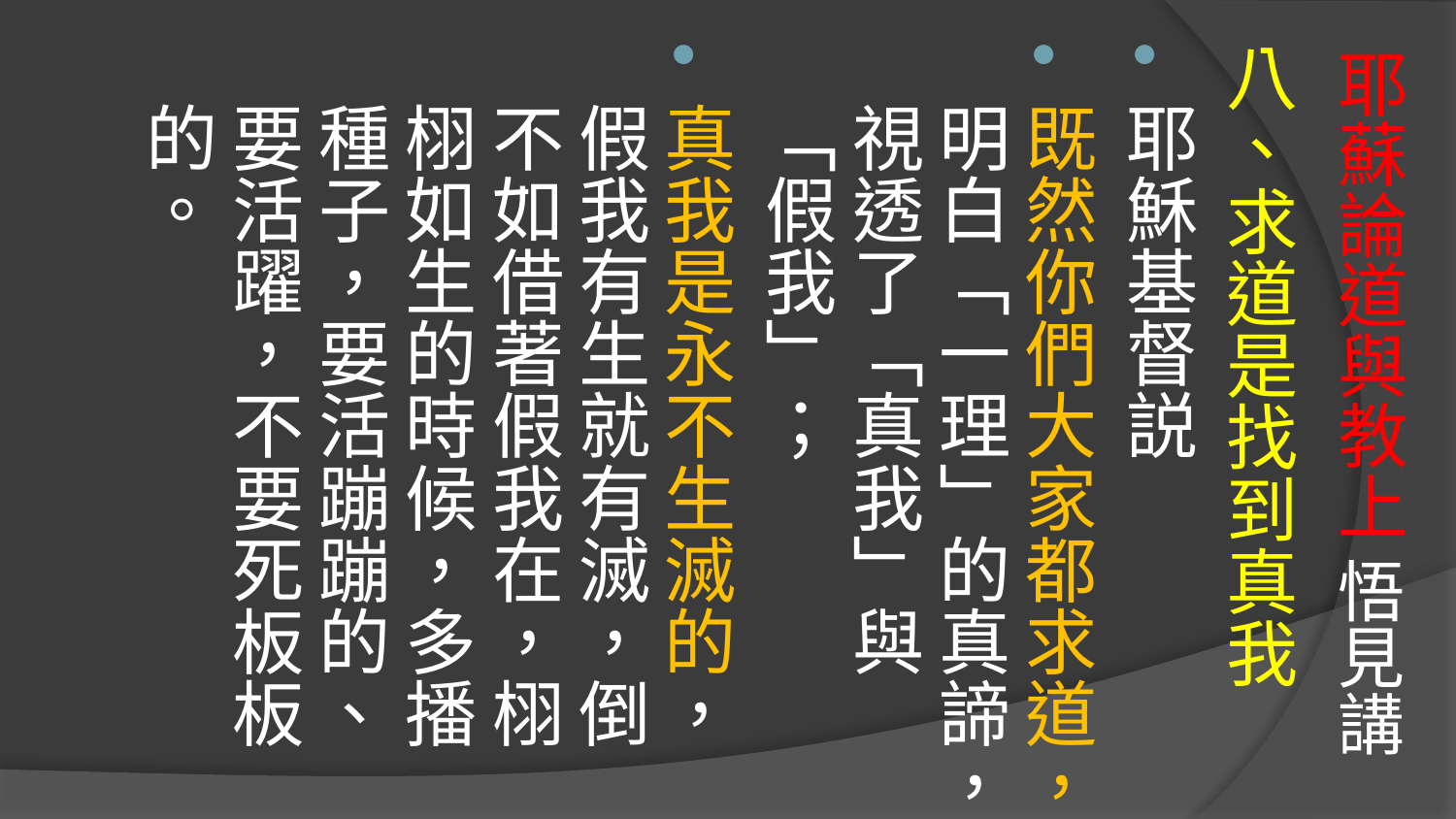

# 耶蘇論道與教上 悟見講
八、求道是找到真我
耶穌基督説
既然你們大家都求道，明白「一理」的真諦，視透了「真我」與「假我」；
真我是永不生滅的，假我有生就有滅，倒不如借著假我在，栩栩如生的時候，多播種子，要活蹦蹦的、要活躍，不要死板板的。